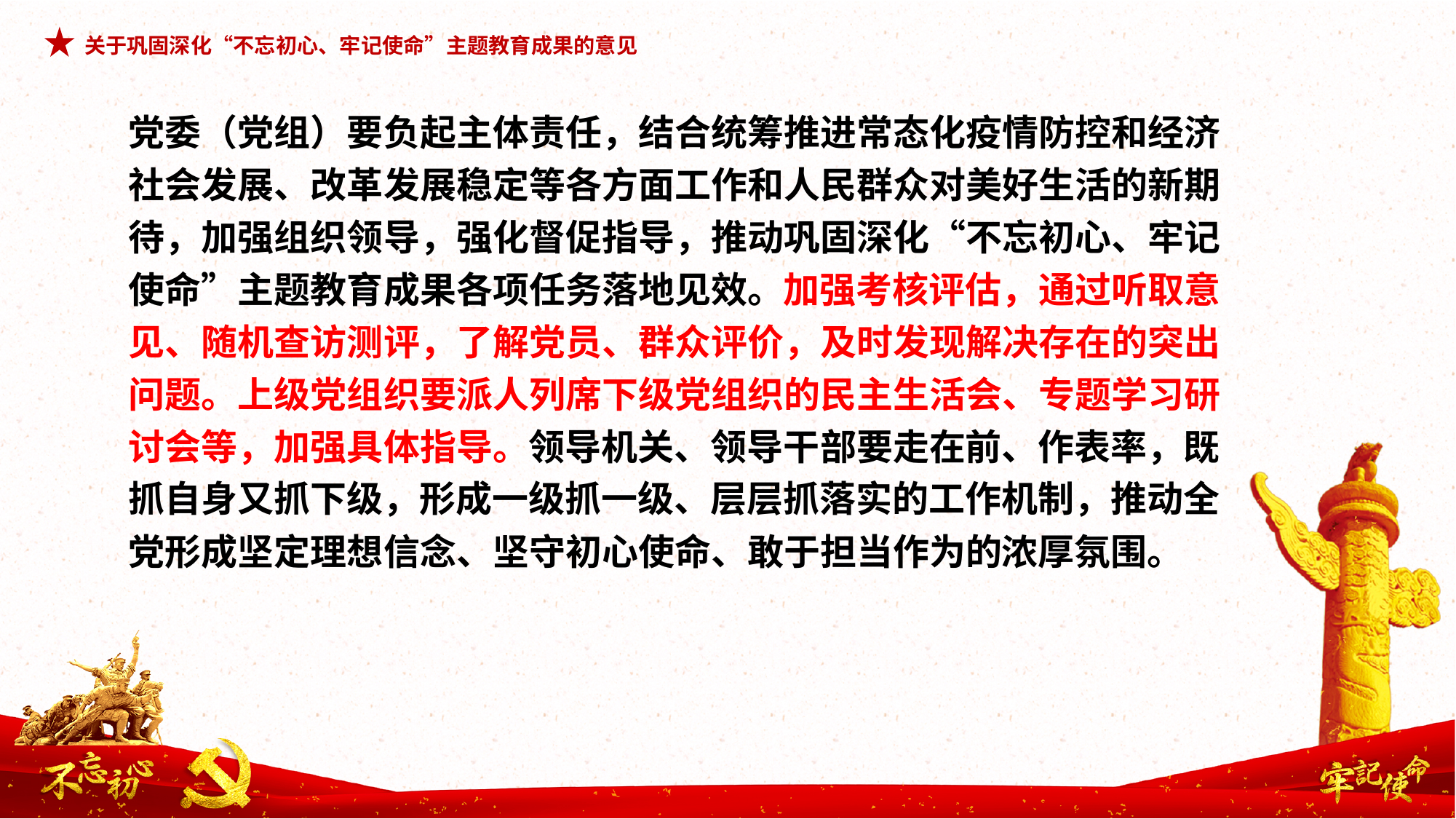

党委（党组）要负起主体责任，结合统筹推进常态化疫情防控和经济社会发展、改革发展稳定等各方面工作和人民群众对美好生活的新期待，加强组织领导，强化督促指导，推动巩固深化“不忘初心、牢记使命”主题教育成果各项任务落地见效。加强考核评估，通过听取意见、随机查访测评，了解党员、群众评价，及时发现解决存在的突出问题。上级党组织要派人列席下级党组织的民主生活会、专题学习研讨会等，加强具体指导。领导机关、领导干部要走在前、作表率，既抓自身又抓下级，形成一级抓一级、层层抓落实的工作机制，推动全党形成坚定理想信念、坚守初心使命、敢于担当作为的浓厚氛围。